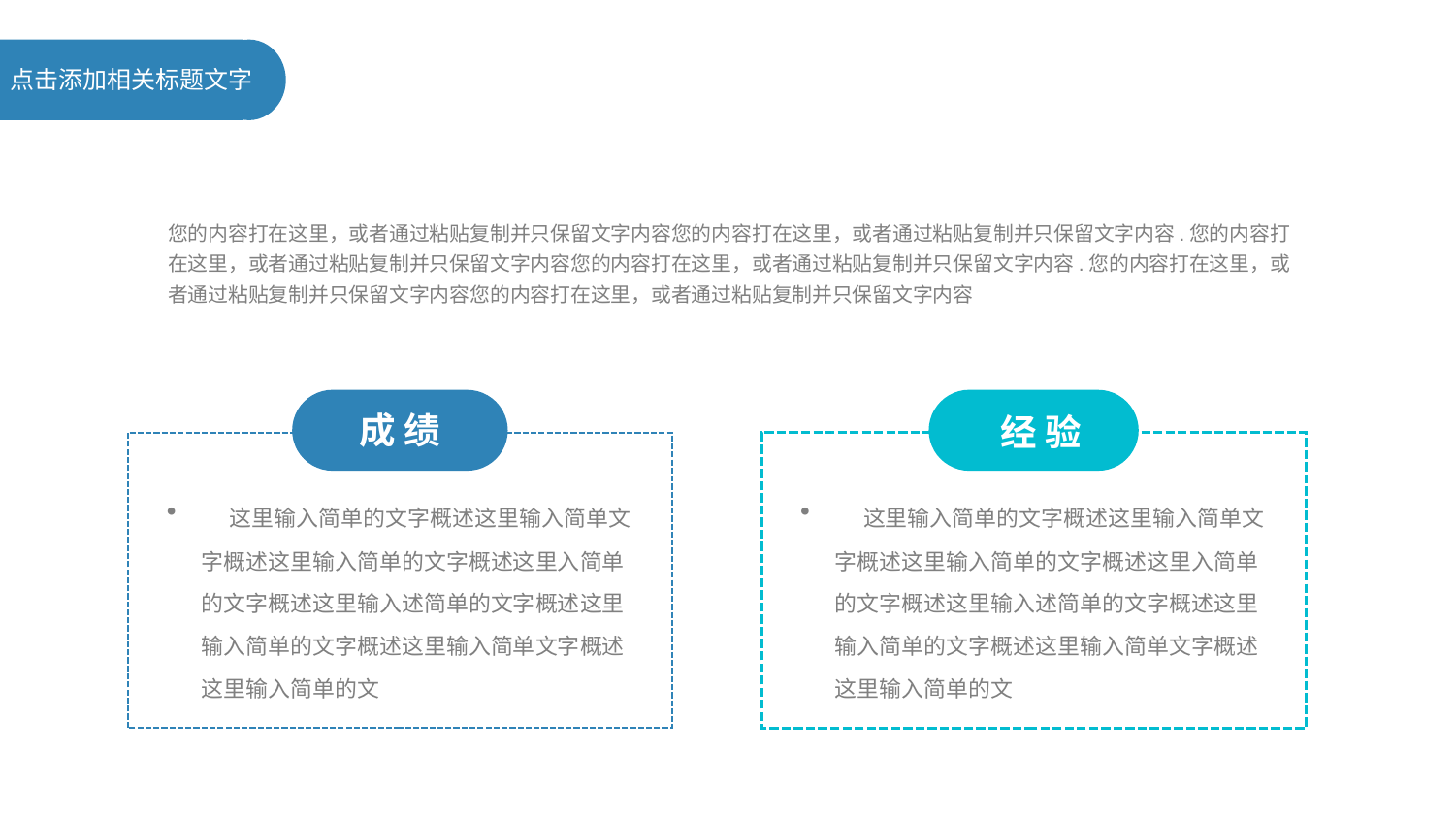

您的内容打在这里，或者通过粘贴复制并只保留文字内容您的内容打在这里，或者通过粘贴复制并只保留文字内容.您的内容打在这里，或者通过粘贴复制并只保留文字内容您的内容打在这里，或者通过粘贴复制并只保留文字内容.您的内容打在这里，或者通过粘贴复制并只保留文字内容您的内容打在这里，或者通过粘贴复制并只保留文字内容

成 绩

经 验

　这里输入简单的文字概述这里输入简单文字概述这里输入简单的文字概述这里入简单的文字概述这里输入述简单的文字概述这里输入简单的文字概述这里输入简单文字概述这里输入简单的文
　这里输入简单的文字概述这里输入简单文字概述这里输入简单的文字概述这里入简单的文字概述这里输入述简单的文字概述这里输入简单的文字概述这里输入简单文字概述这里输入简单的文